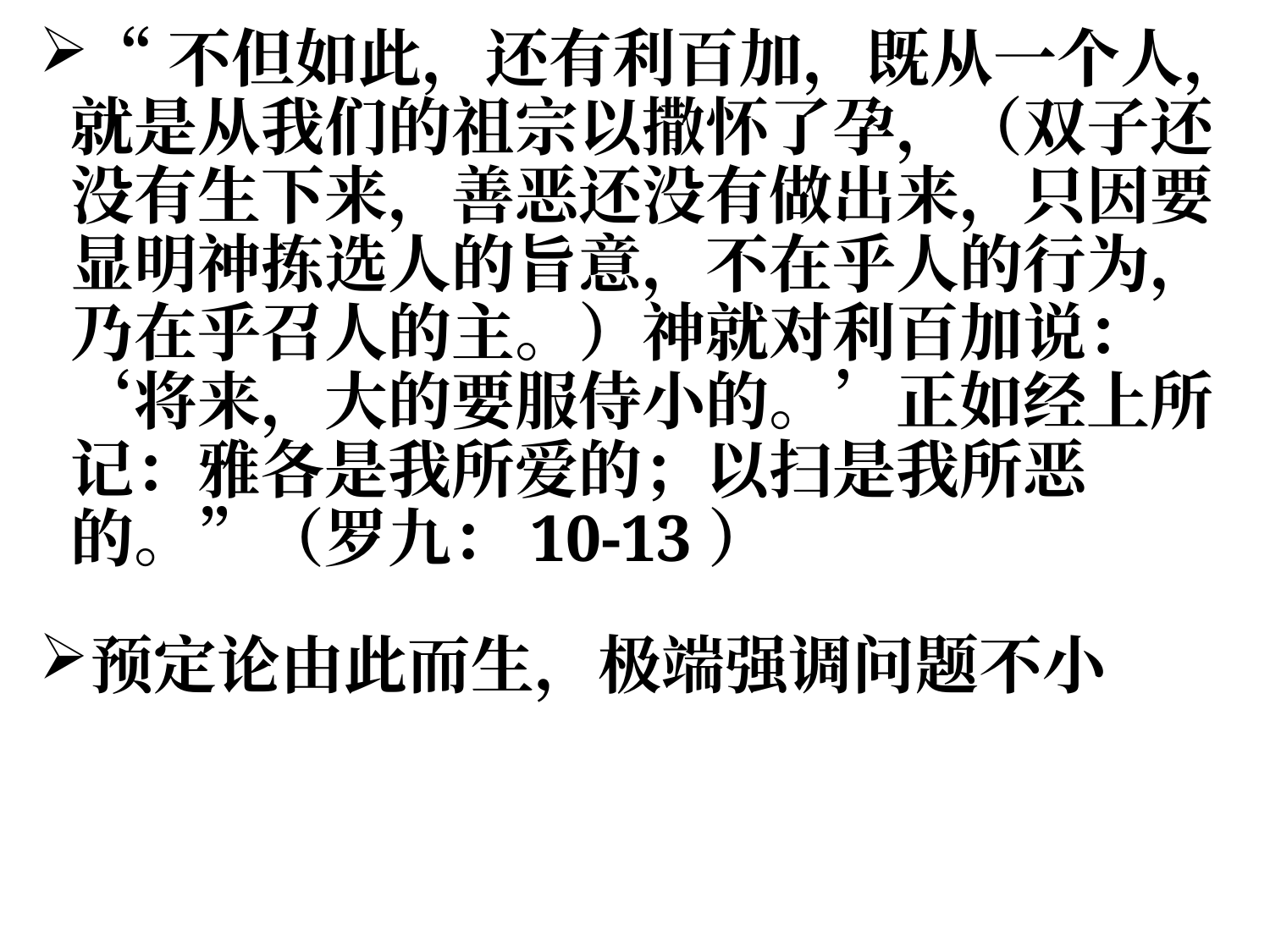

“不但如此，还有利百加，既从一个人，就是从我们的祖宗以撒怀了孕，（双子还没有生下来，善恶还没有做出来，只因要显明神拣选人的旨意，不在乎人的行为，乃在乎召人的主。）神就对利百加说：‘将来，大的要服侍小的。’正如经上所记：雅各是我所爱的；以扫是我所恶的。”（罗九：10-13）

预定论由此而生，极端强调问题不小